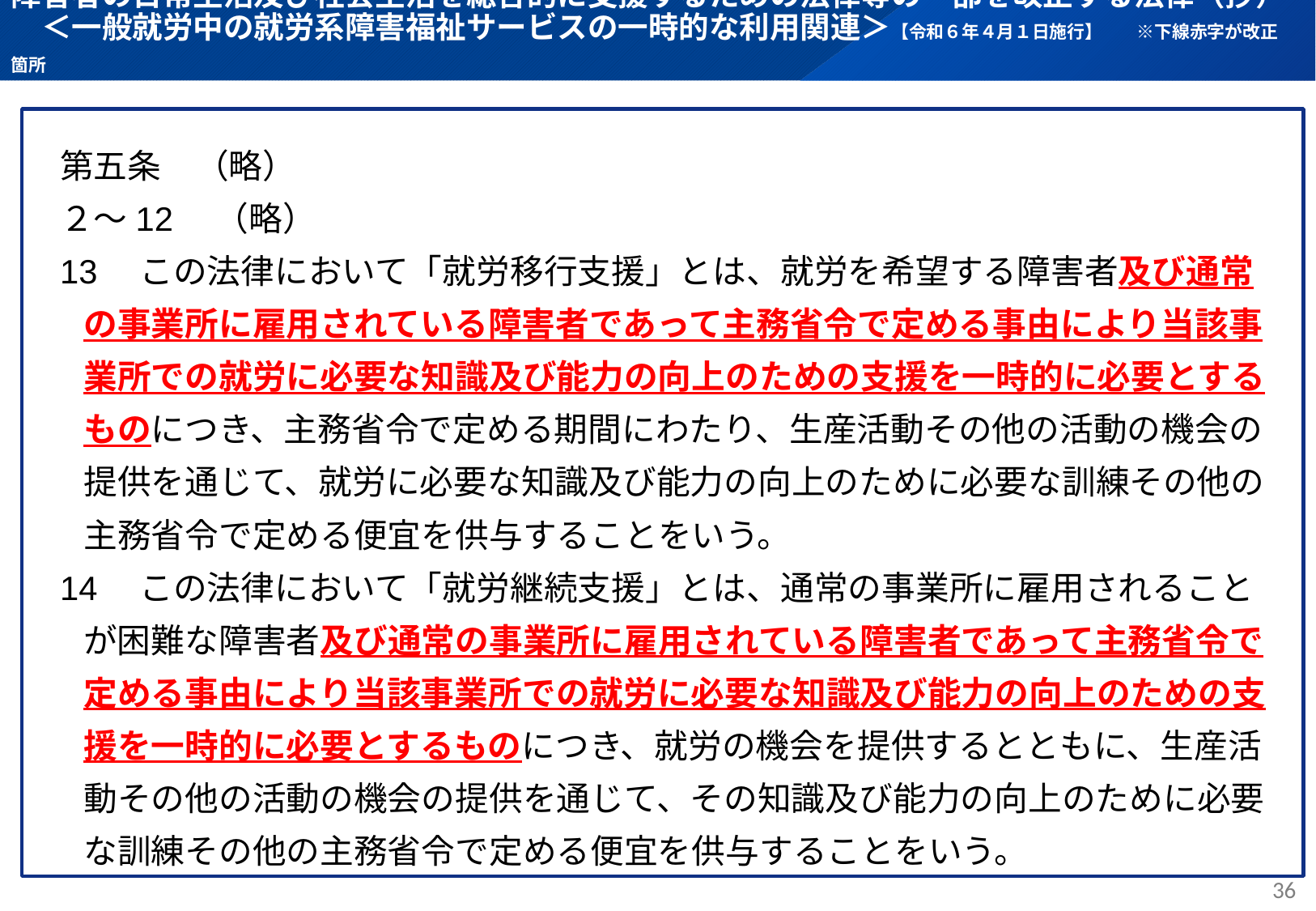

# 障害者の日常生活及び社会生活を総合的に支援するための法律等の一部を改正する法律（抄）　＜一般就労中の就労系障害福祉サービスの一時的な利用関連＞【令和６年４月１日施行】　 ※下線赤字が改正箇所
第五条　（略）
２～12　（略）
13　この法律において「就労移行支援」とは、就労を希望する障害者及び通常の事業所に雇用されている障害者であって主務省令で定める事由により当該事業所での就労に必要な知識及び能力の向上のための支援を一時的に必要とするものにつき、主務省令で定める期間にわたり、生産活動その他の活動の機会の提供を通じて、就労に必要な知識及び能力の向上のために必要な訓練その他の主務省令で定める便宜を供与することをいう。
14　この法律において「就労継続支援」とは、通常の事業所に雇用されることが困難な障害者及び通常の事業所に雇用されている障害者であって主務省令で定める事由により当該事業所での就労に必要な知識及び能力の向上のための支援を一時的に必要とするものにつき、就労の機会を提供するとともに、生産活動その他の活動の機会の提供を通じて、その知識及び能力の向上のために必要な訓練その他の主務省令で定める便宜を供与することをいう。

36